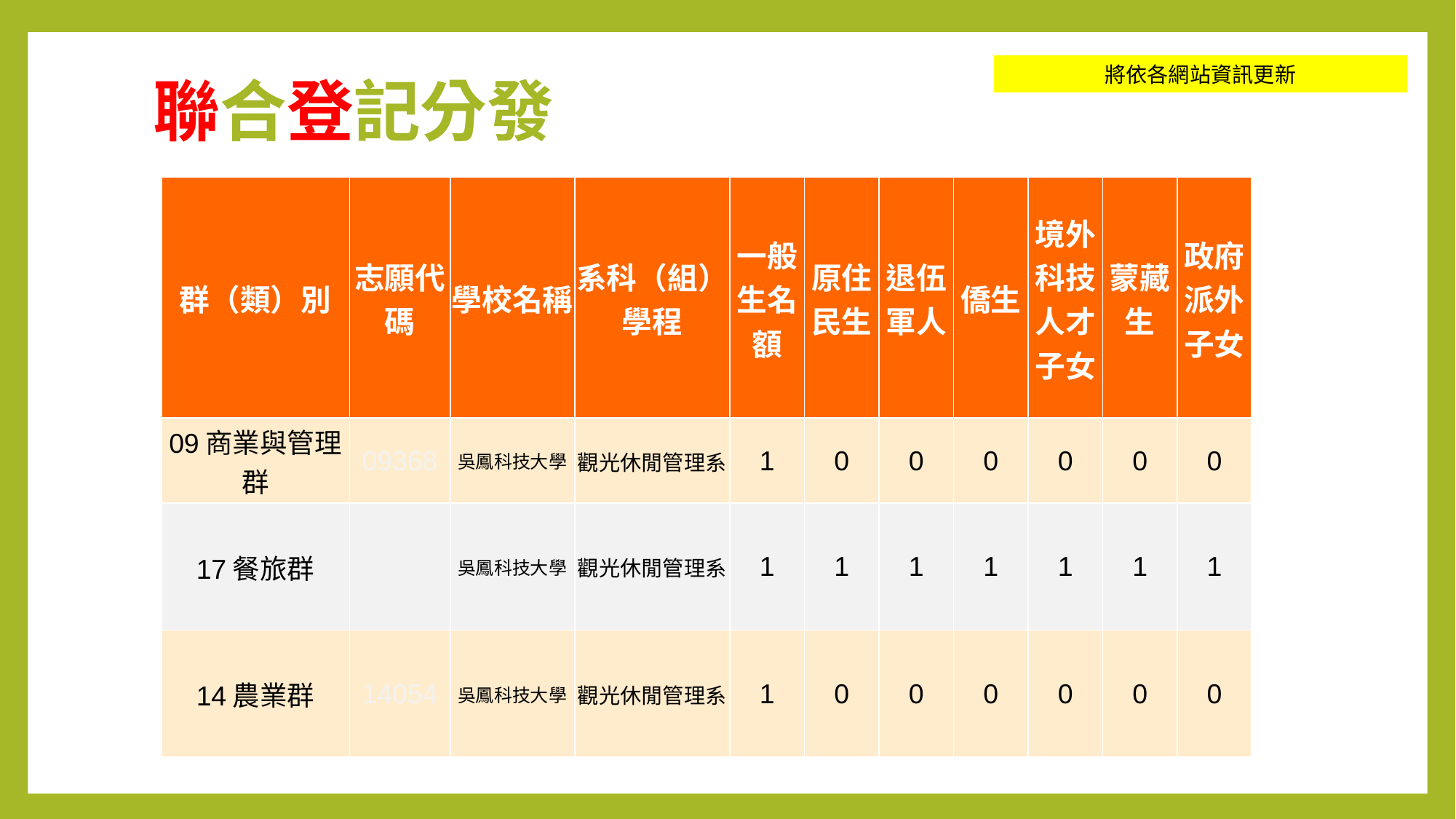

# 聯合登記分發
將依各網站資訊更新
| 群（類）別 | 志願代碼 | 學校名稱 | 系科（組）、學程 | 一般生名額 | 原住民生 | 退伍軍人 | 僑生 | 境外科技人才子女 | 蒙藏生 | 政府派外子女 |
| --- | --- | --- | --- | --- | --- | --- | --- | --- | --- | --- |
| 09商業與管理群 | 09368 | 吳鳳科技大學 | 觀光休閒管理系 | 1 | 0 | 0 | 0 | 0 | 0 | 0 |
| 17餐旅群 | 17229 | 吳鳳科技大學 | 觀光休閒管理系 | 1 | 1 | 1 | 1 | 1 | 1 | 1 |
| 14農業群 | 14054 | 吳鳳科技大學 | 觀光休閒管理系 | 1 | 0 | 0 | 0 | 0 | 0 | 0 |